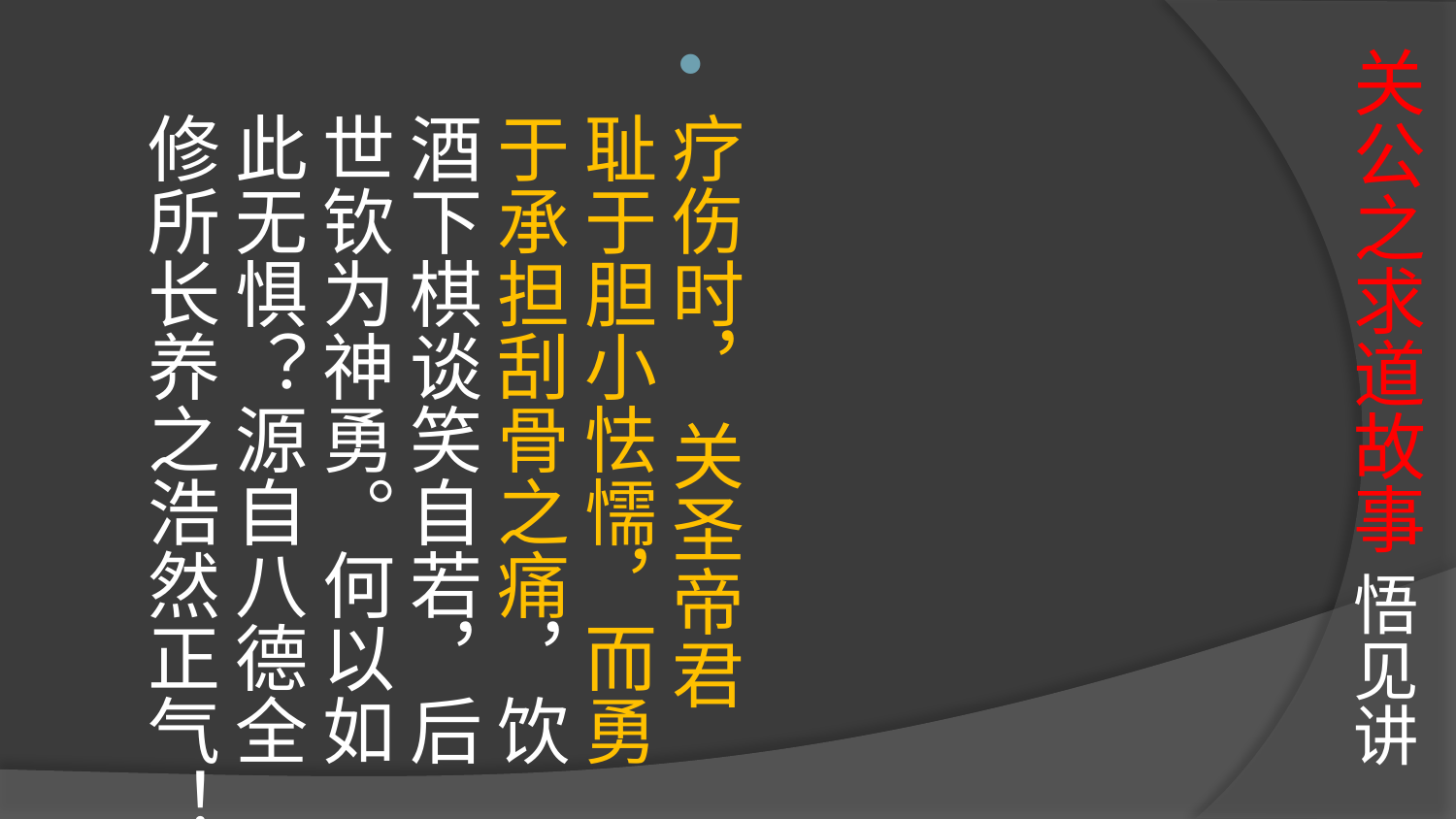

# 关公之求道故事 悟见讲
疗伤时， 关圣帝君耻于胆小怯懦，而勇于承担刮骨之痛，饮酒下棋谈笑自若，后世钦为神勇。何以如此无惧？源自八德全修所长养之浩然正气！